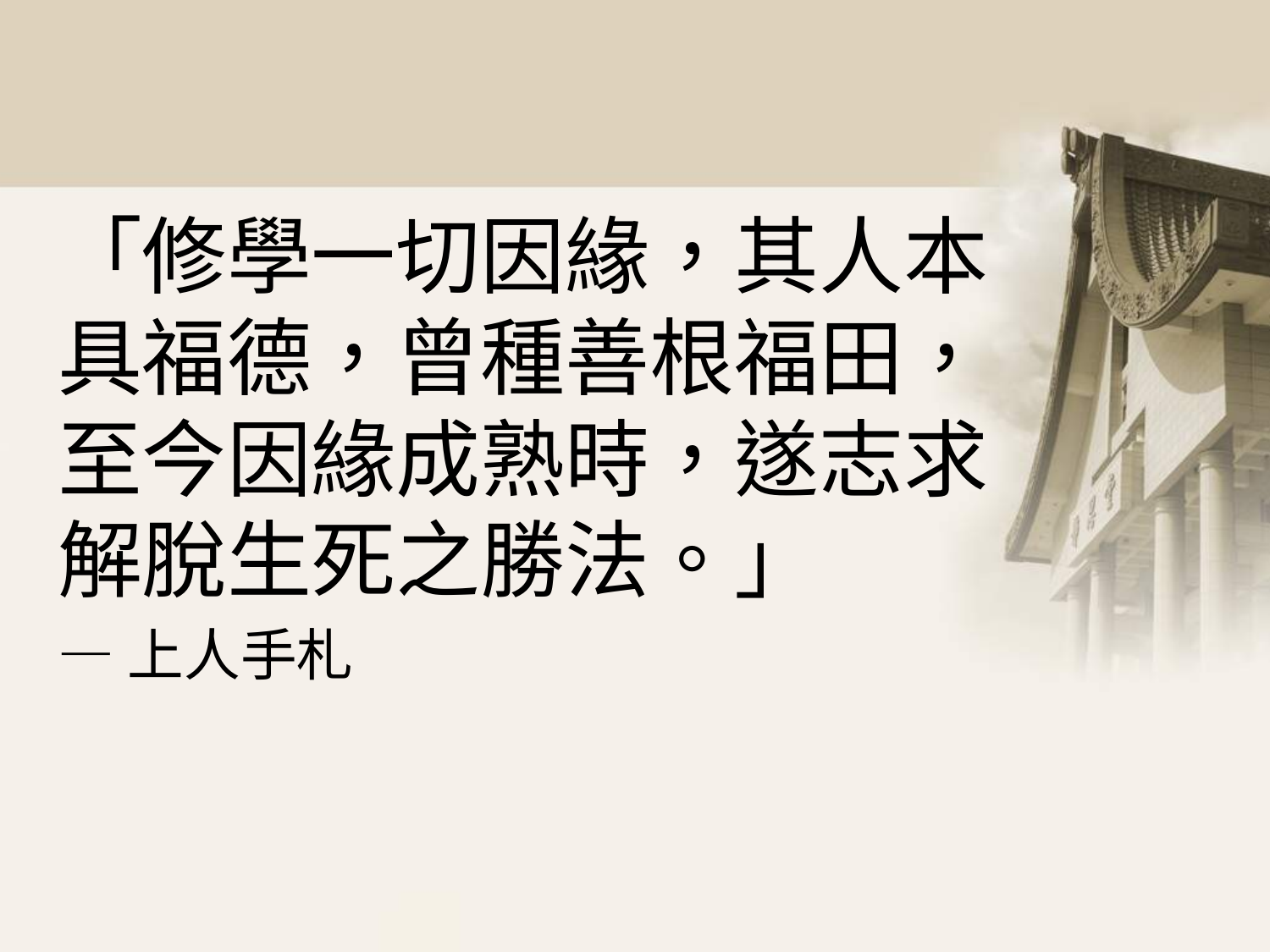

「修學一切因緣，其人本具福德，曾種善根福田，至今因緣成熟時，遂志求解脫生死之勝法。」
—上人手札